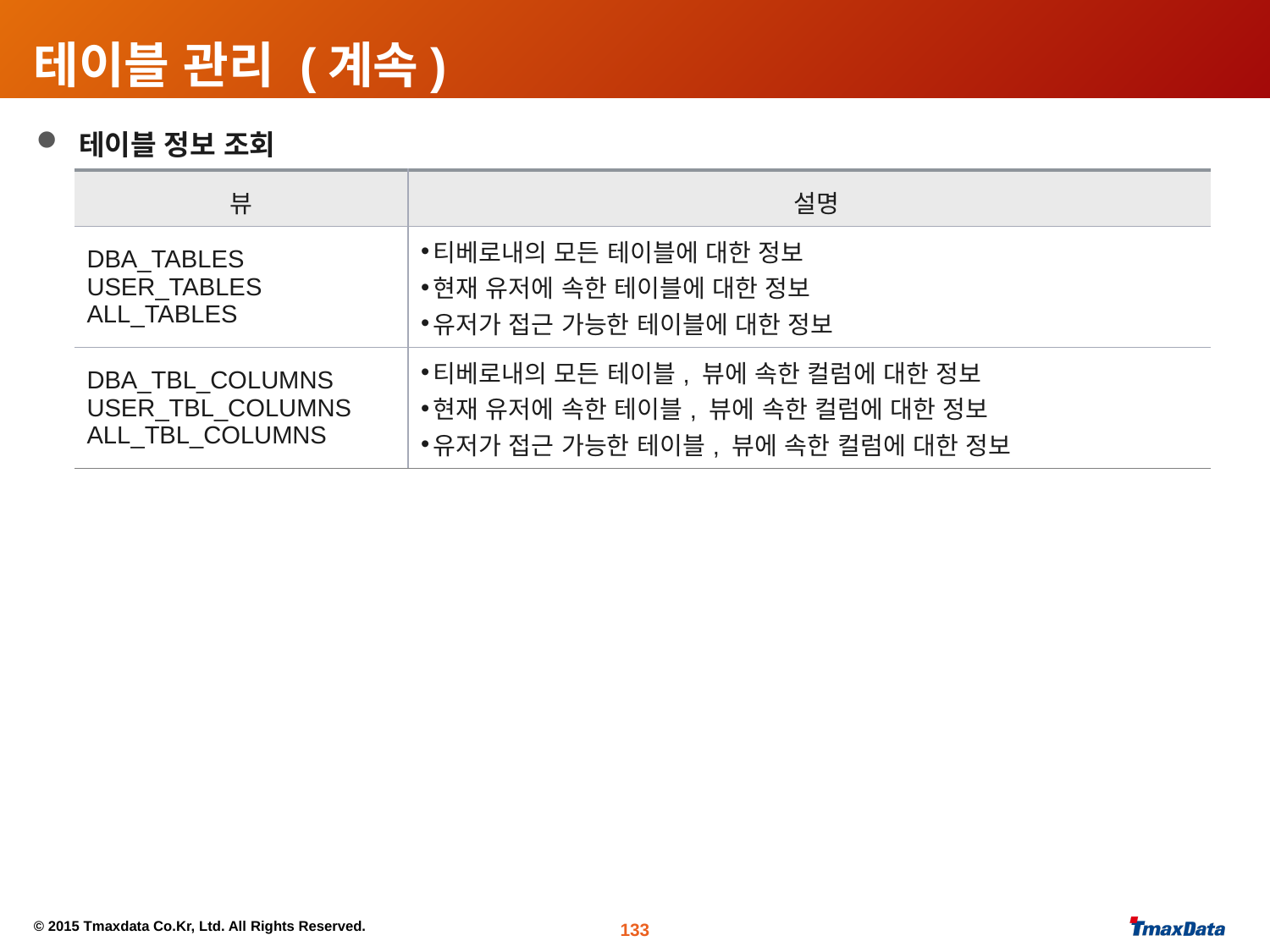

# 테이블 관리 (계속)
 테이블 정보 조회
| 뷰 | 설명 |
| --- | --- |
| DBA\_TABLES USER\_TABLES ALL\_TABLES | 티베로내의 모든 테이블에 대한 정보 현재 유저에 속한 테이블에 대한 정보 유저가 접근 가능한 테이블에 대한 정보 |
| DBA\_TBL\_COLUMNS USER\_TBL\_COLUMNS ALL\_TBL\_COLUMNS | 티베로내의 모든 테이블, 뷰에 속한 컬럼에 대한 정보 현재 유저에 속한 테이블, 뷰에 속한 컬럼에 대한 정보 유저가 접근 가능한 테이블, 뷰에 속한 컬럼에 대한 정보 |